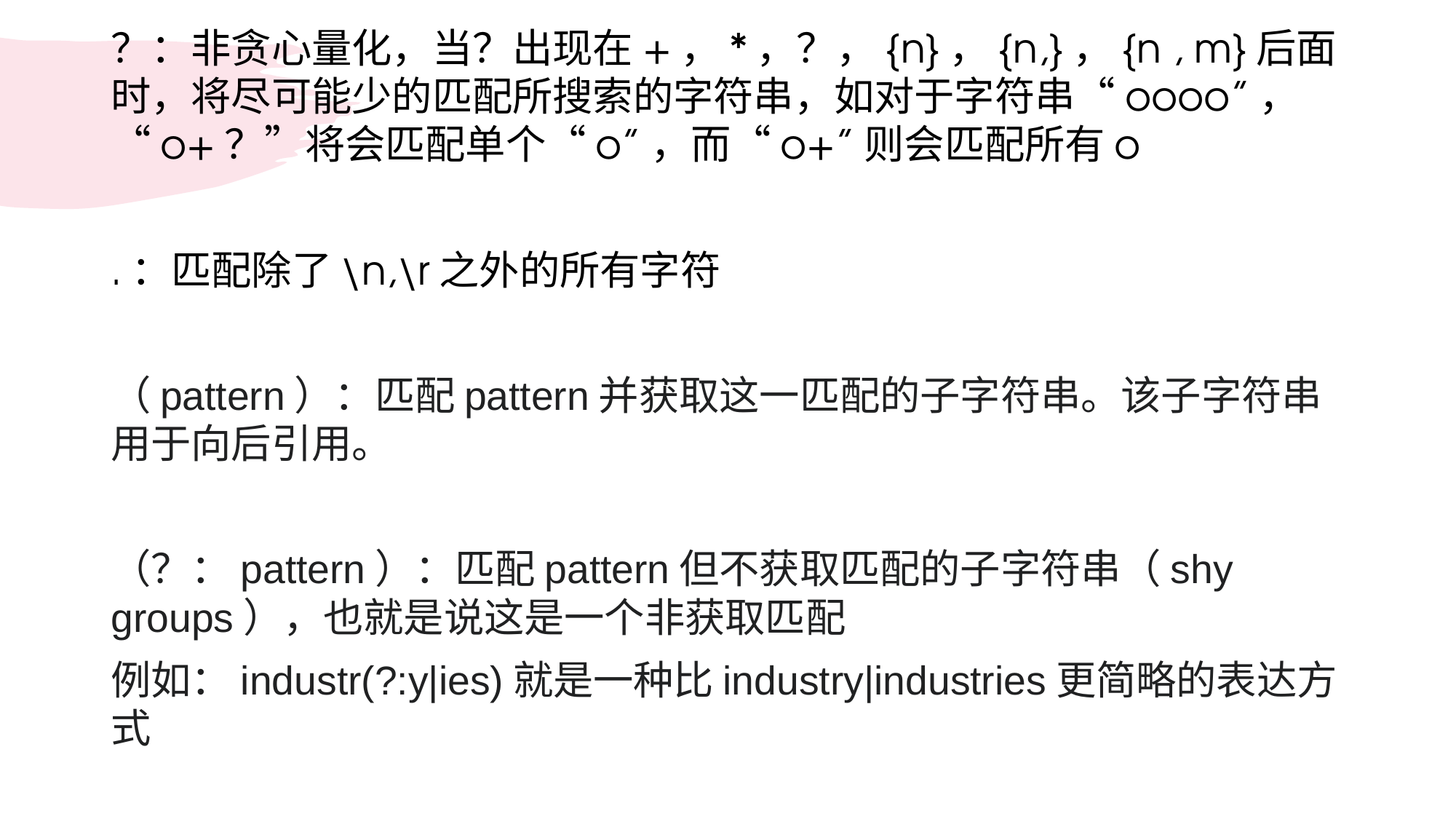

？：非贪心量化，当？出现在+，*，？，{n}，{n,}，{n , m}后面时，将尽可能少的匹配所搜索的字符串，如对于字符串“oooo”，“o+？”将会匹配单个“o”，而“o+”则会匹配所有o

.：匹配除了\n,\r之外的所有字符

（pattern）：匹配pattern并获取这一匹配的子字符串。该子字符串用于向后引用。

（？：pattern）：匹配pattern但不获取匹配的子字符串（shy groups），也就是说这是一个非获取匹配
例如：industr(?:y|ies)就是一种比industry|industries更简略的表达方式